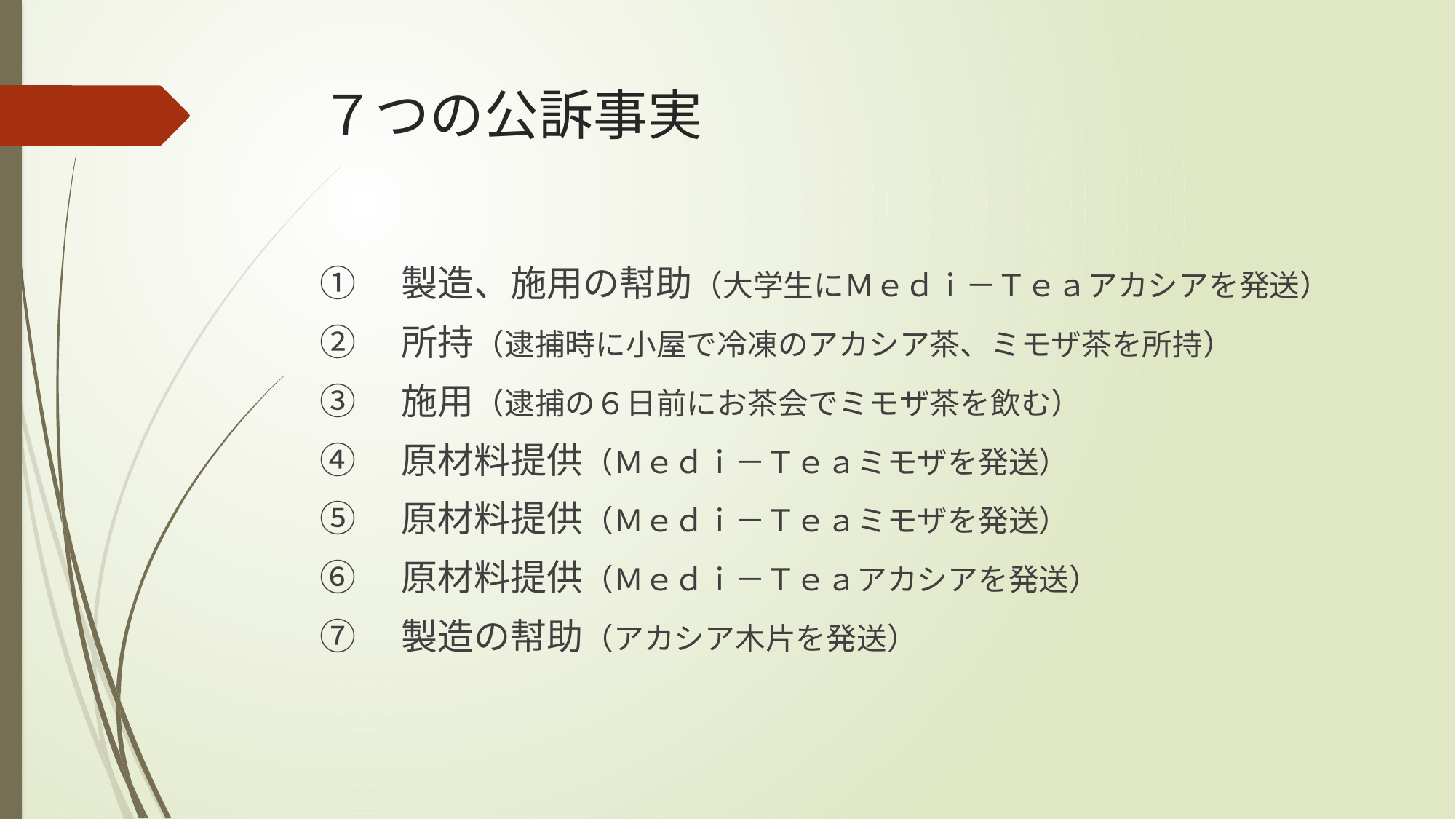

# ７つの公訴事実
①　製造、施用の幇助（大学生にＭｅｄｉ－Ｔｅａアカシアを発送）
②　所持（逮捕時に小屋で冷凍のアカシア茶、ミモザ茶を所持）
③　施用（逮捕の６日前にお茶会でミモザ茶を飲む）
④　原材料提供（Ｍｅｄｉ－Ｔｅａミモザを発送）
⑤　原材料提供（Ｍｅｄｉ－Ｔｅａミモザを発送）
⑥　原材料提供（Ｍｅｄｉ－Ｔｅａアカシアを発送）
⑦　製造の幇助（アカシア木片を発送）